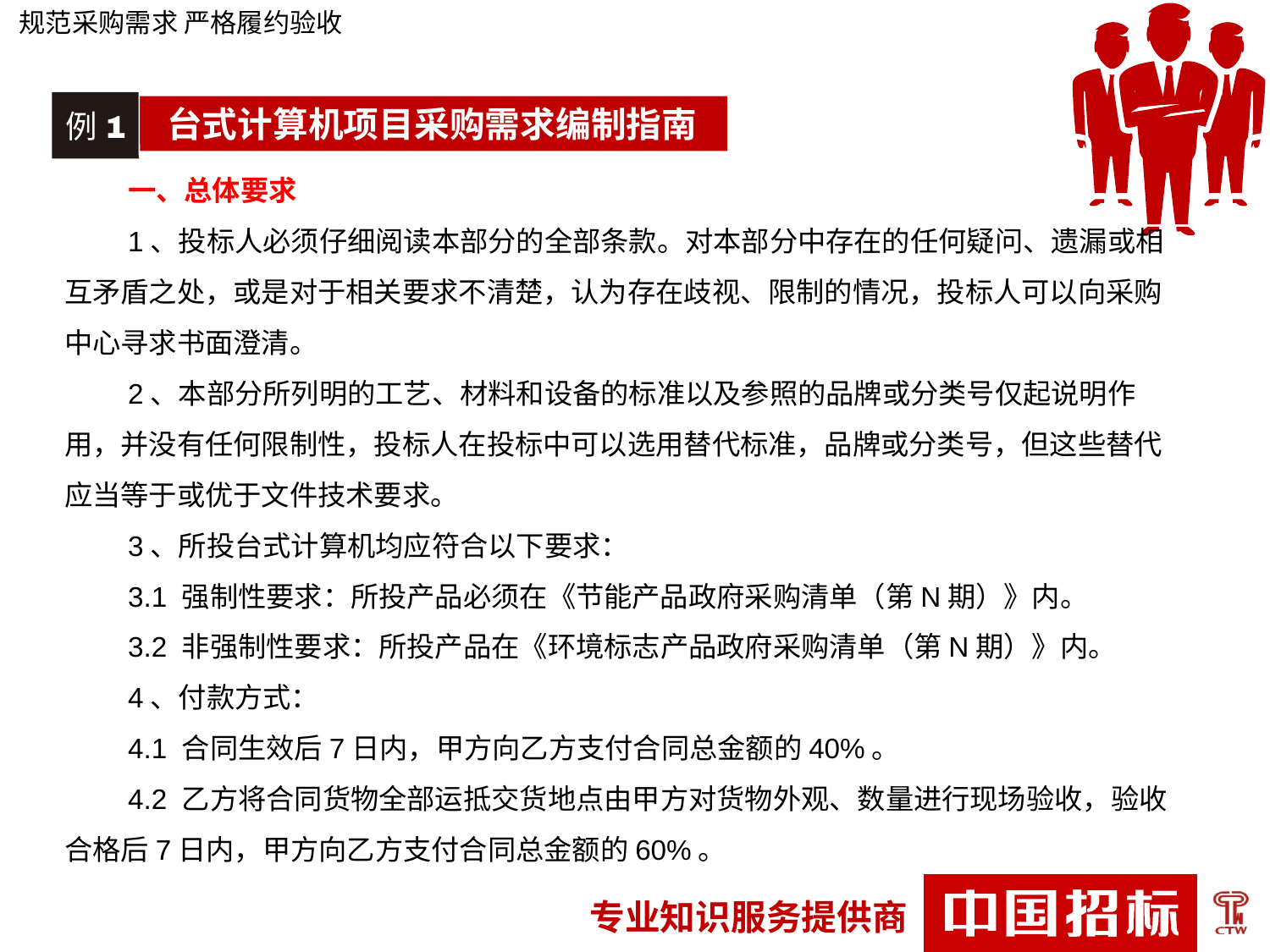

规范采购需求 严格履约验收

例1
台式计算机项目采购需求编制指南
一、总体要求
1、投标人必须仔细阅读本部分的全部条款。对本部分中存在的任何疑问、遗漏或相互矛盾之处，或是对于相关要求不清楚，认为存在歧视、限制的情况，投标人可以向采购中心寻求书面澄清。
2、本部分所列明的工艺、材料和设备的标准以及参照的品牌或分类号仅起说明作用，并没有任何限制性，投标人在投标中可以选用替代标准，品牌或分类号，但这些替代应当等于或优于文件技术要求。
3、所投台式计算机均应符合以下要求：
3.1 强制性要求：所投产品必须在《节能产品政府采购清单（第N期）》内。
3.2 非强制性要求：所投产品在《环境标志产品政府采购清单（第N期）》内。
4、付款方式：
4.1 合同生效后7日内，甲方向乙方支付合同总金额的40%。
4.2 乙方将合同货物全部运抵交货地点由甲方对货物外观、数量进行现场验收，验收合格后7日内，甲方向乙方支付合同总金额的60%。